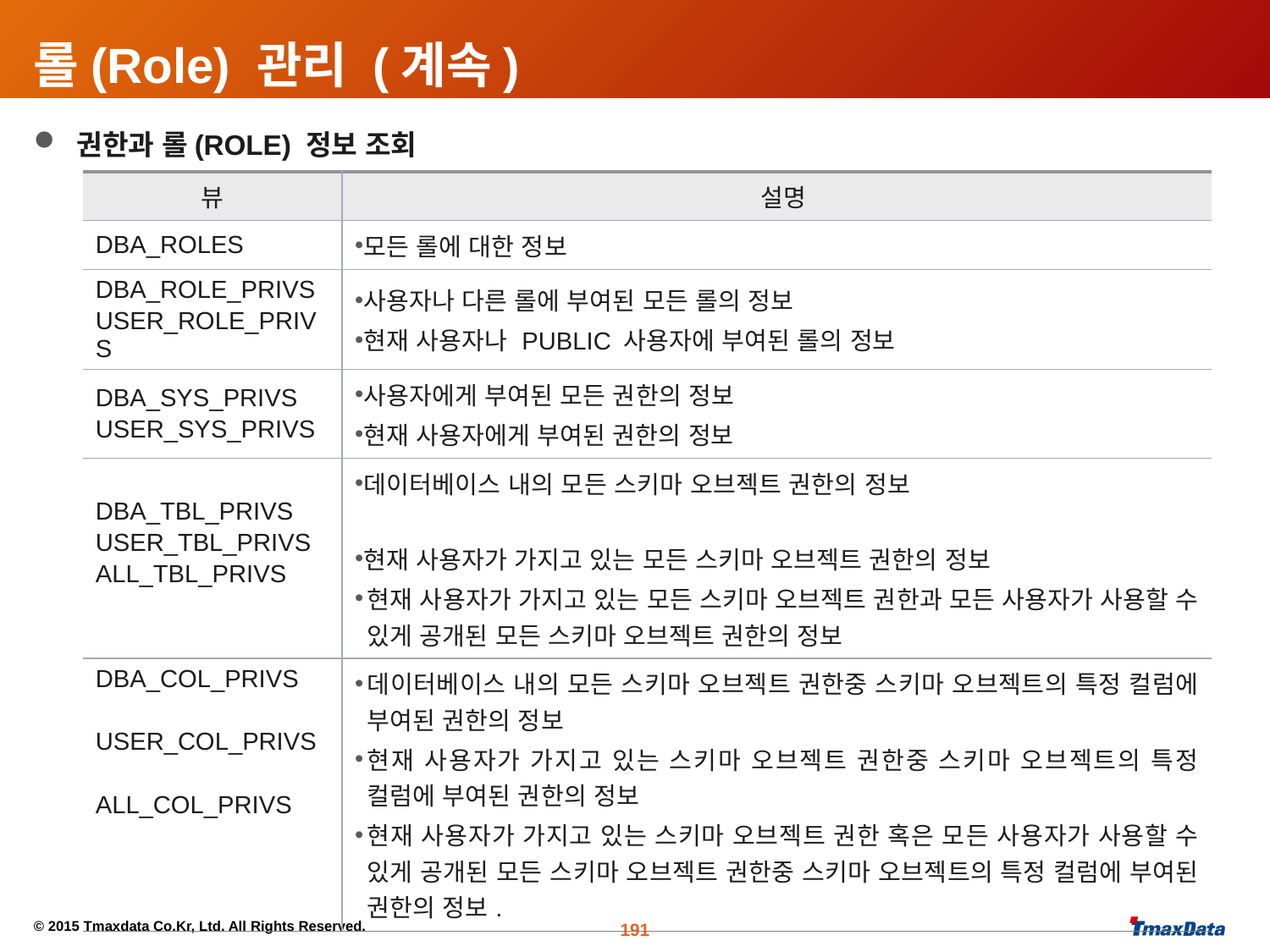

# 롤(Role) 관리 (계속)
 권한과 롤(ROLE) 정보 조회
| 뷰 | 설명 |
| --- | --- |
| DBA\_ROLES | 모든 롤에 대한 정보 |
| DBA\_ROLE\_PRIVS USER\_ROLE\_PRIVS | 사용자나 다른 롤에 부여된 모든 롤의 정보 현재 사용자나 PUBLIC 사용자에 부여된 롤의 정보 |
| DBA\_SYS\_PRIVS USER\_SYS\_PRIVS | 사용자에게 부여된 모든 권한의 정보 현재 사용자에게 부여된 권한의 정보 |
| DBA\_TBL\_PRIVS USER\_TBL\_PRIVS ALL\_TBL\_PRIVS | 데이터베이스 내의 모든 스키마 오브젝트 권한의 정보 현재 사용자가 가지고 있는 모든 스키마 오브젝트 권한의 정보 현재 사용자가 가지고 있는 모든 스키마 오브젝트 권한과 모든 사용자가 사용할 수 있게 공개된 모든 스키마 오브젝트 권한의 정보 |
| DBA\_COL\_PRIVS USER\_COL\_PRIVS ALL\_COL\_PRIVS | 데이터베이스 내의 모든 스키마 오브젝트 권한중 스키마 오브젝트의 특정 컬럼에 부여된 권한의 정보 현재 사용자가 가지고 있는 스키마 오브젝트 권한중 스키마 오브젝트의 특정 컬럼에 부여된 권한의 정보 현재 사용자가 가지고 있는 스키마 오브젝트 권한 혹은 모든 사용자가 사용할 수 있게 공개된 모든 스키마 오브젝트 권한중 스키마 오브젝트의 특정 컬럼에 부여된 권한의 정보. |